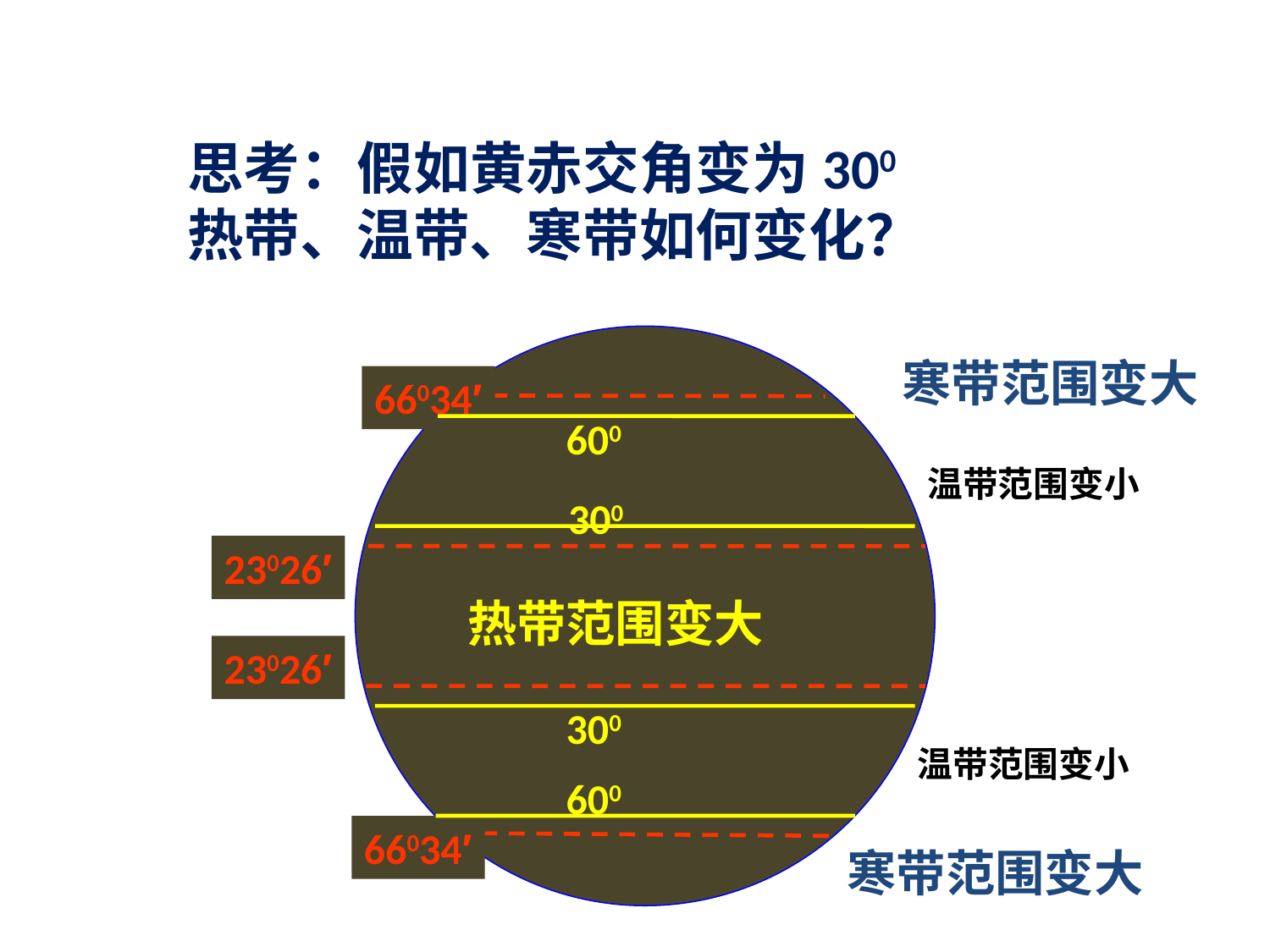

思考：假如黄赤交角变为300
热带、温带、寒带如何变化？

66034′

23026′

23026′

66034′

寒带范围变大
寒带范围变大
600

300

300

600

温带范围变小
温带范围变小
热带范围变大